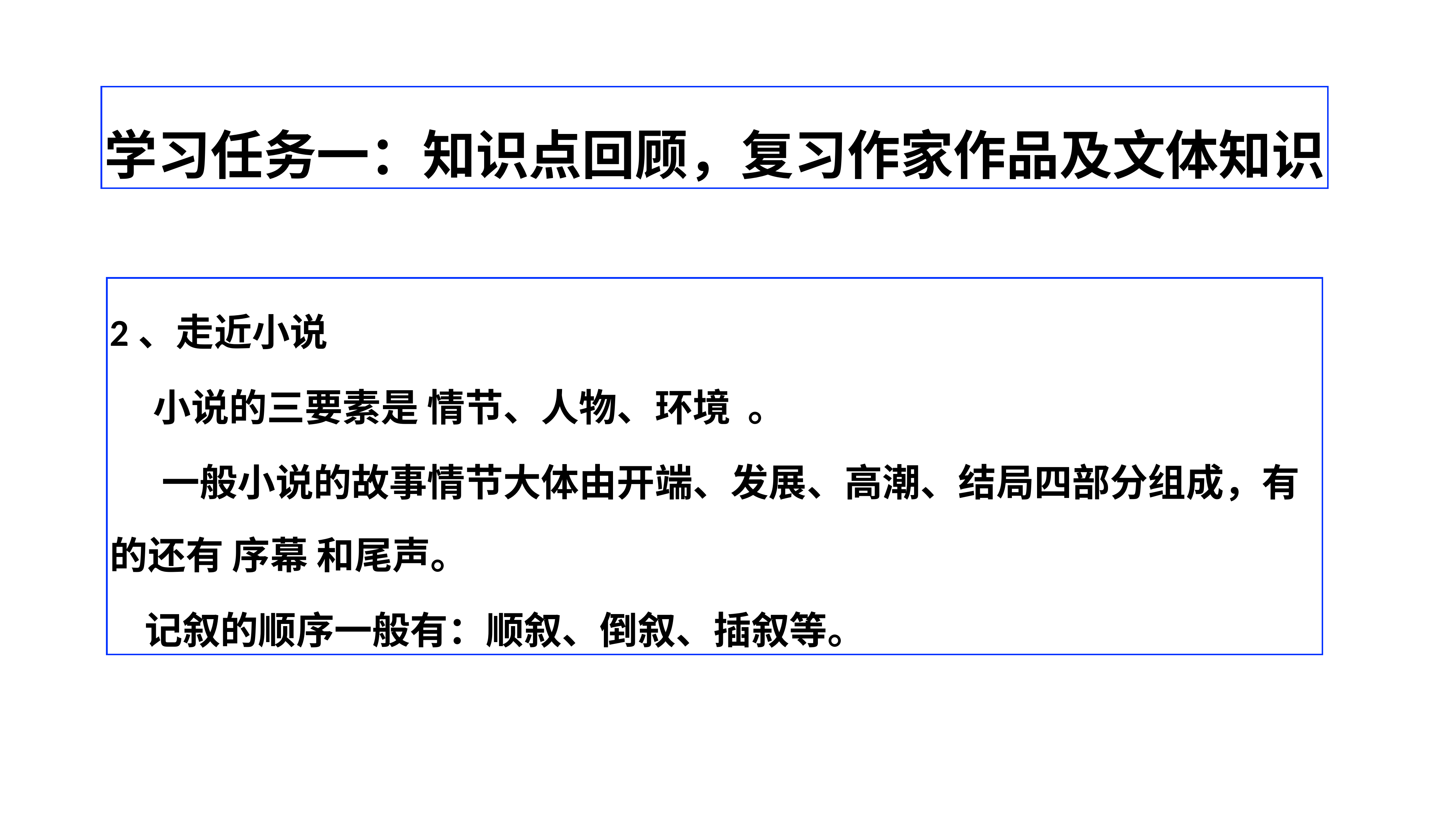

学习任务一：知识点回顾，复习作家作品及文体知识
2、走近小说
    小说的三要素是 情节、人物、环境  。
     一般小说的故事情节大体由开端、发展、高潮、结局四部分组成，有的还有 序幕 和尾声。
   记叙的顺序一般有：顺叙、倒叙、插叙等。